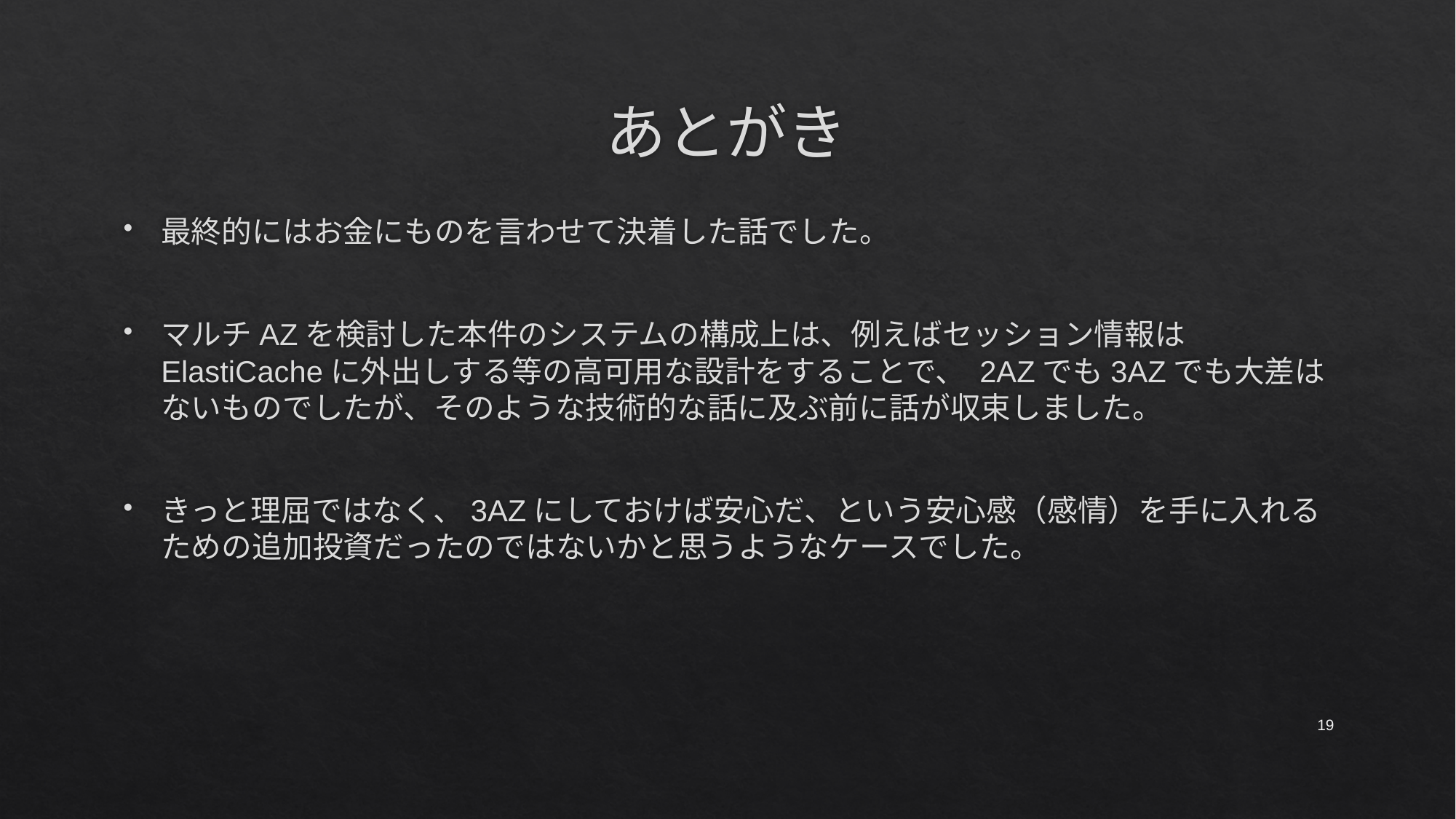

# あとがき
最終的にはお金にものを言わせて決着した話でした。

マルチAZを検討した本件のシステムの構成上は、例えばセッション情報はElastiCacheに外出しする等の高可用な設計をすることで、 2AZでも3AZでも大差はないものでしたが、そのような技術的な話に及ぶ前に話が収束しました。

きっと理屈ではなく、3AZにしておけば安心だ、という安心感（感情）を手に入れるための追加投資だったのではないかと思うようなケースでした。
19